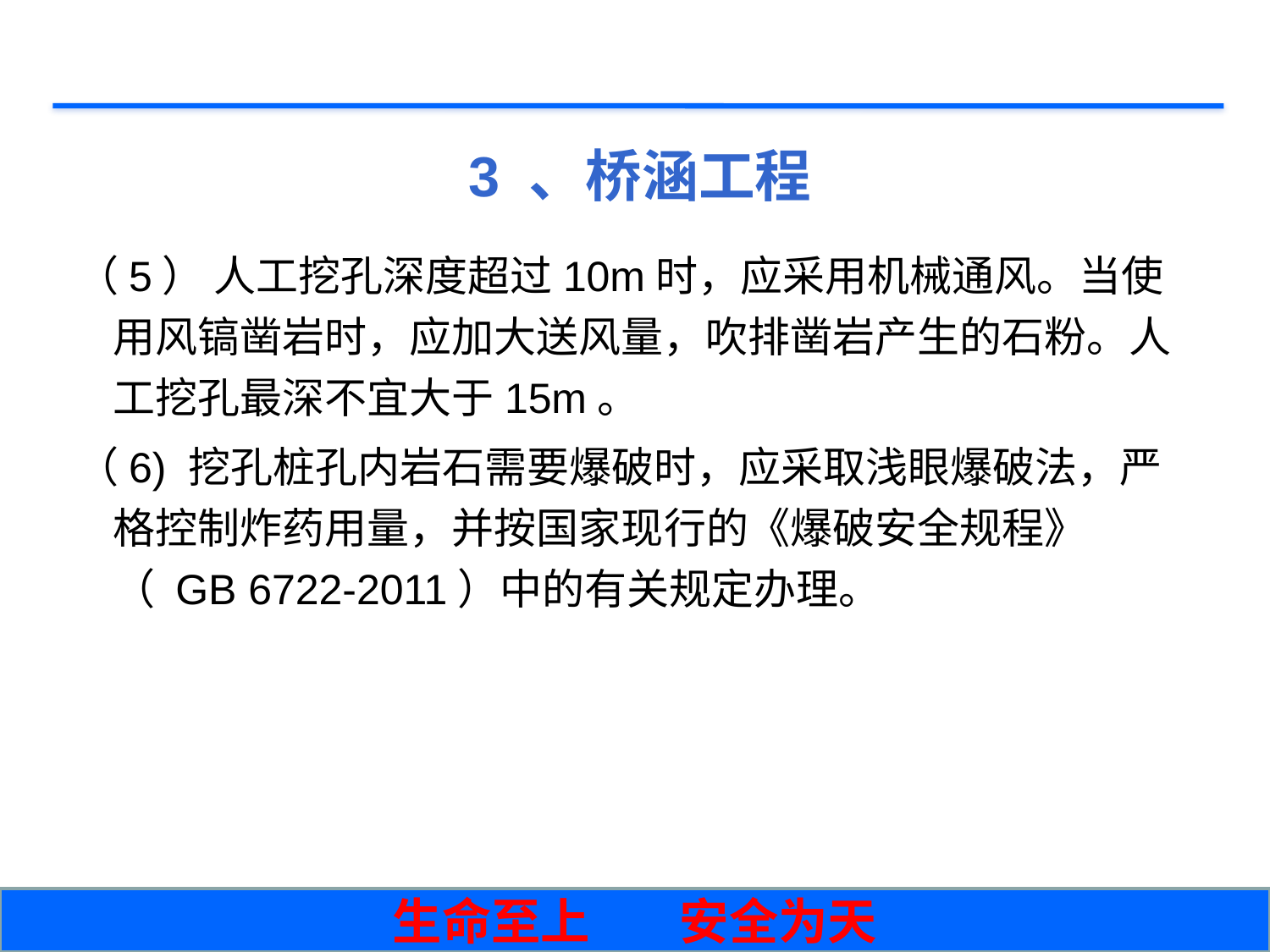

# 3 、桥涵工程
（5） 人工挖孔深度超过10m时，应采用机械通风。当使用风镐凿岩时，应加大送风量，吹排凿岩产生的石粉。人工挖孔最深不宜大于15m。
（6) 挖孔桩孔内岩石需要爆破时，应采取浅眼爆破法，严格控制炸药用量，并按国家现行的《爆破安全规程》（ GB 6722-2011）中的有关规定办理。